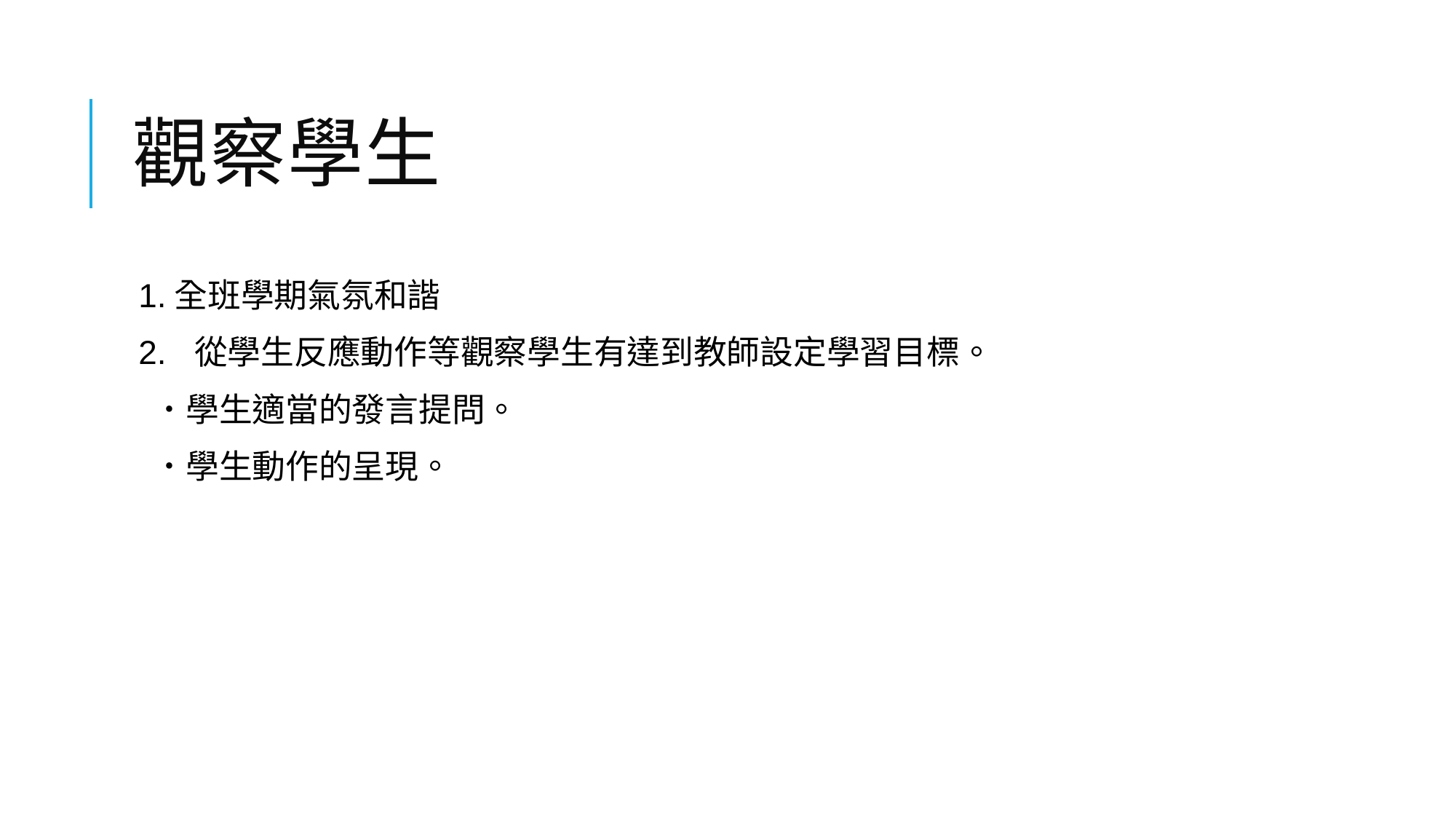

# 觀察學生
1.全班學期氣氛和諧
2. 從學生反應動作等觀察學生有達到教師設定學習目標。
   ˙學生適當的發言提問。
   ˙學生動作的呈現。